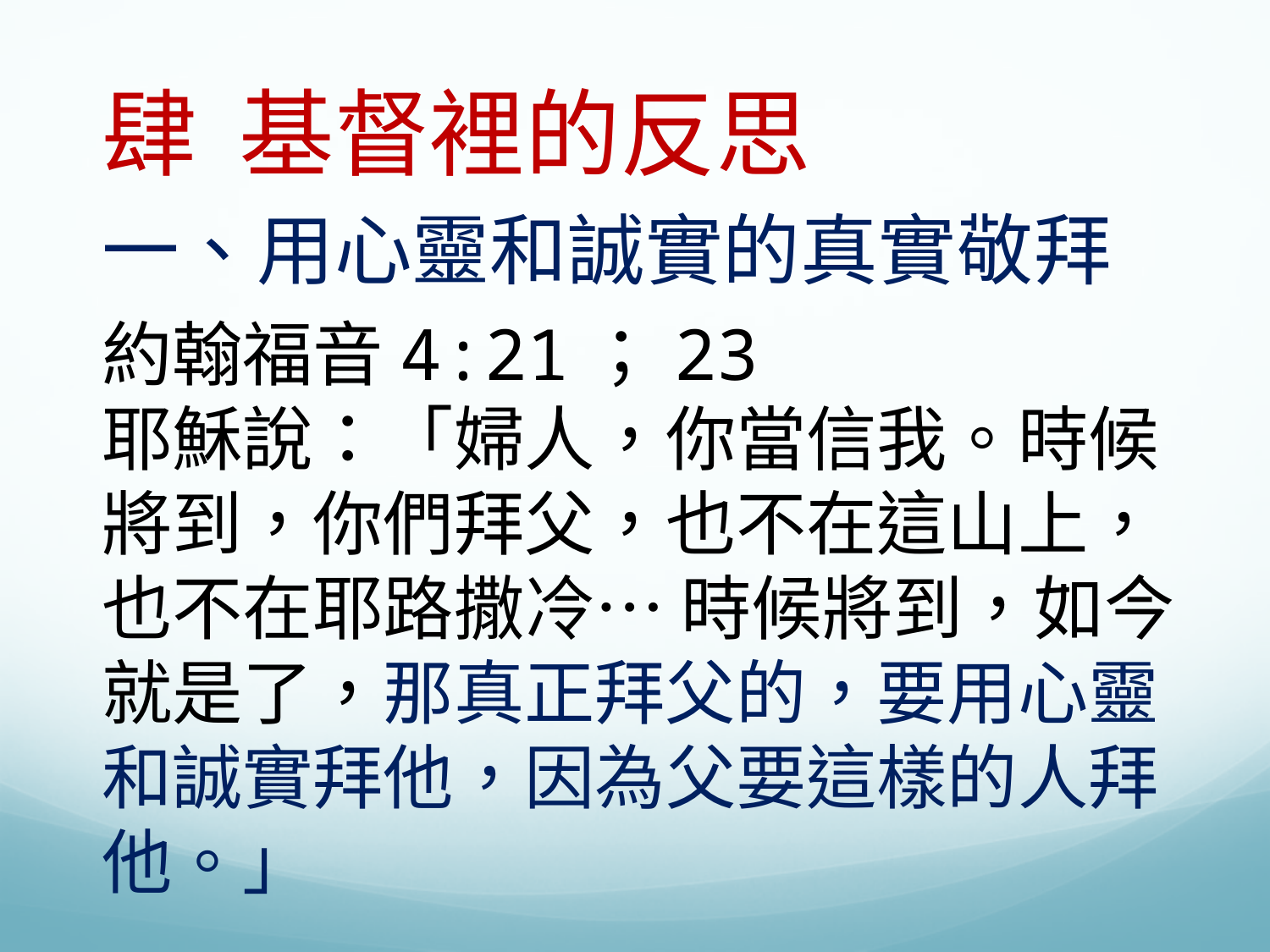

肆  基督裡的反思
一、用心靈和誠實的真實敬拜
約翰福音4:21；23
耶穌說：「婦人，你當信我。時候將到，你們拜父，也不在這山上，也不在耶路撒冷… 時候將到，如今就是了，那真正拜父的，要用心靈和誠實拜他，因為父要這樣的人拜他。」